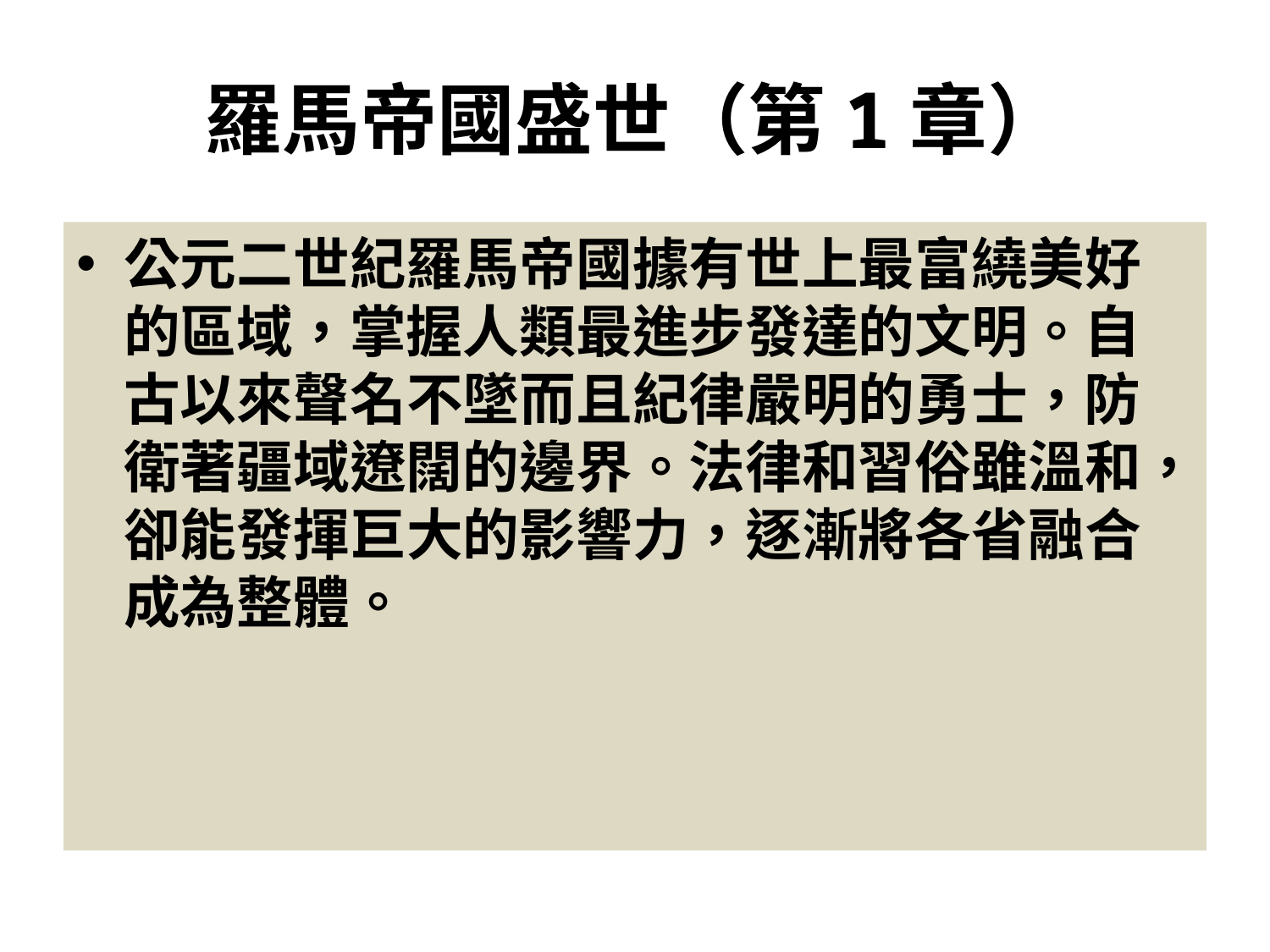

# 羅馬帝國盛世（第1章）
公元二世紀羅馬帝國據有世上最富繞美好的區域，掌握人類最進步發達的文明。自古以來聲名不墜而且紀律嚴明的勇士，防衛著疆域遼闊的邊界。法律和習俗雖溫和，卻能發揮巨大的影響力，逐漸將各省融合成為整體。